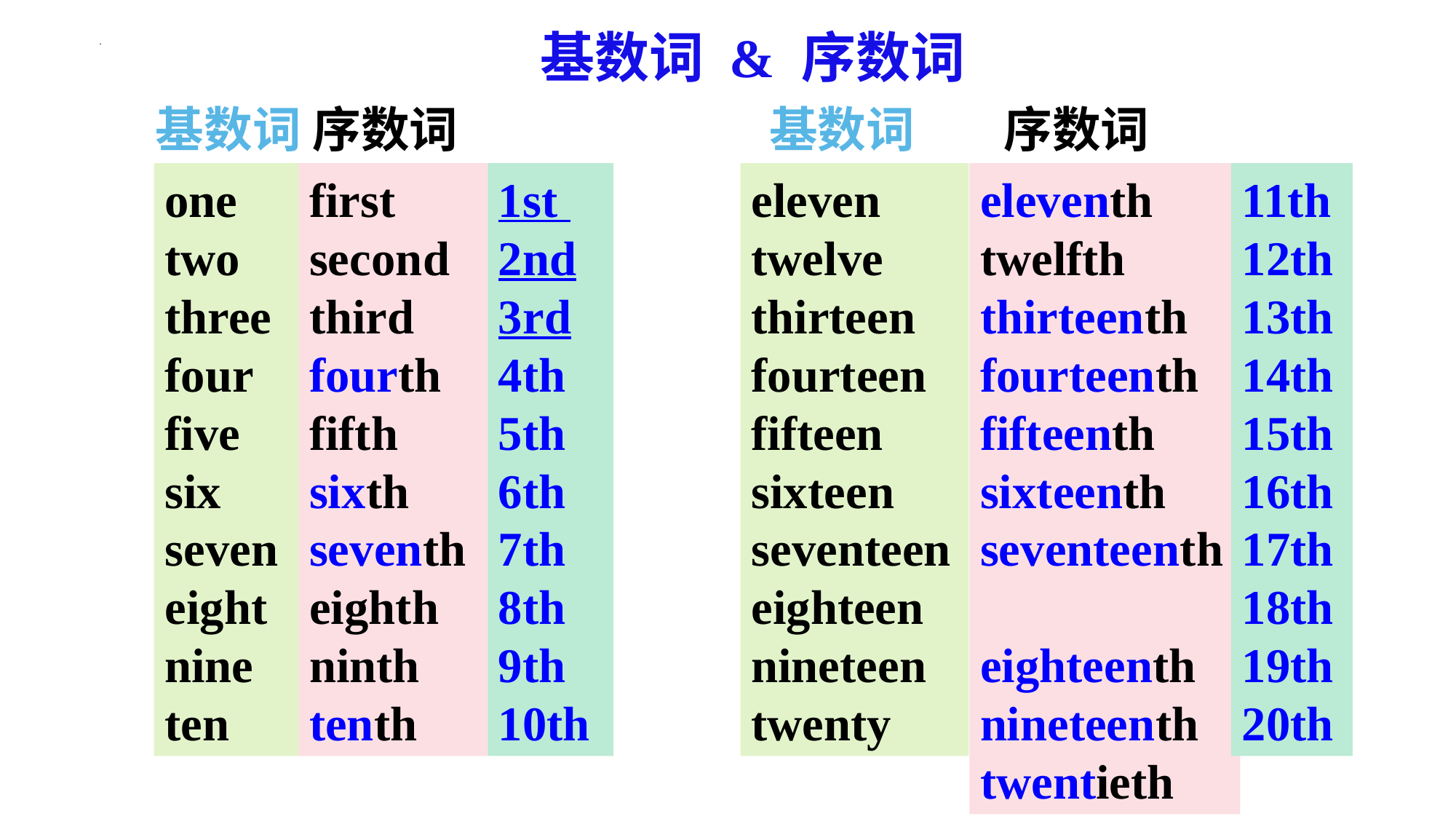

基数词 & 序数词
基数词 序数词
基数词        序数词
one two three four five
six seven eight nine ten
first
second
third
fourth
fifth
sixth
seventh
eighth
ninth
tenth
1st  2nd 3rd 4th 5th 6th 7th 8th 9th 10th
eleven twelve thirteen fourteen fifteen sixteen seventeen eighteen nineteen twenty
eleventh
twelfth
thirteenth
fourteenth
fifteenth
sixteenth
seventeenth
eighteenth
nineteenth
twentieth
11th 12th13th14th15th16th17th18th19th20th